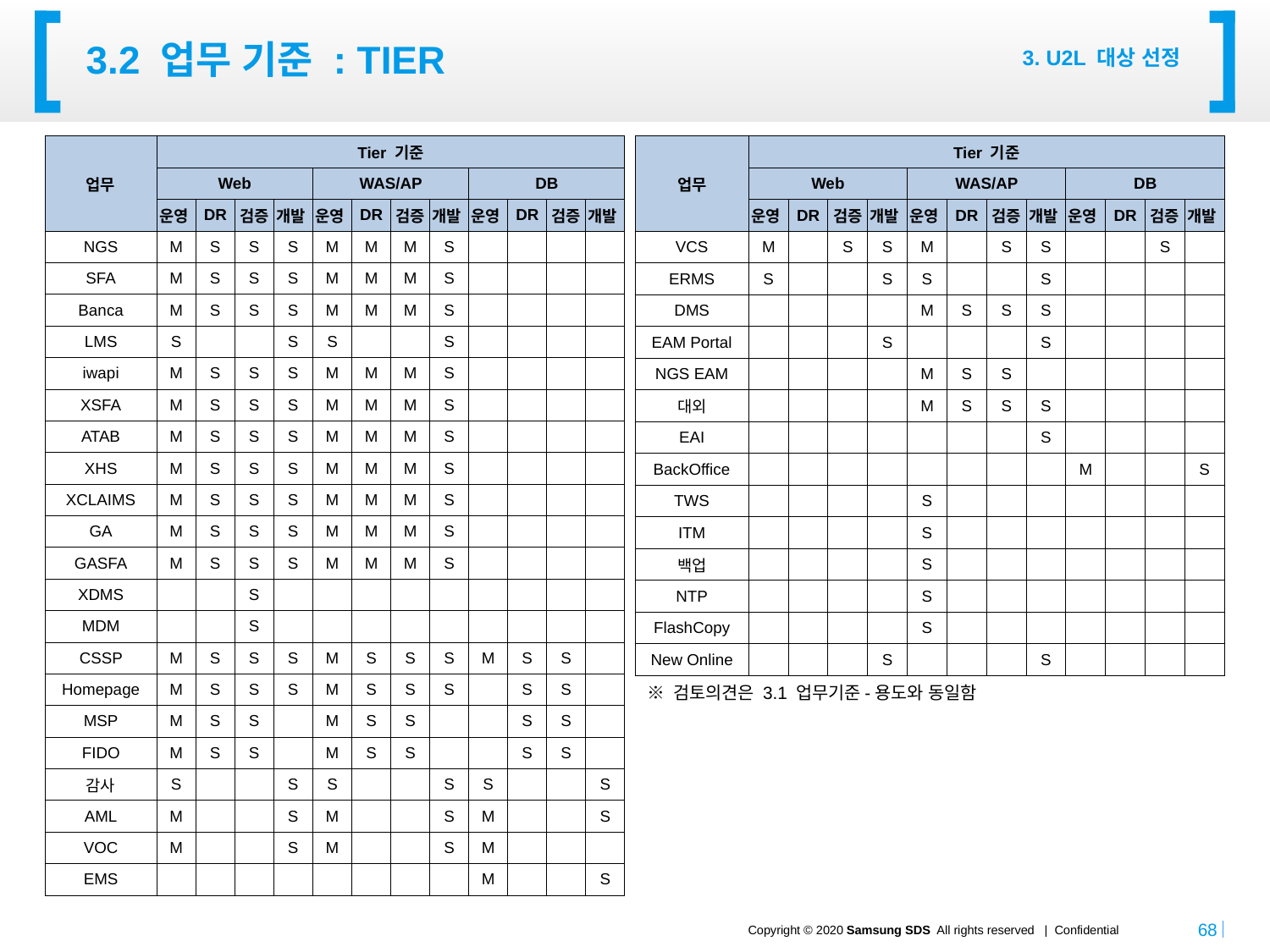

# 3.2 업무 기준 : Tier
3. U2L 대상 선정
| 업무 | Tier 기준 |  |  |  |  |  |  |  |  |  |  |  |
| --- | --- | --- | --- | --- | --- | --- | --- | --- | --- | --- | --- | --- |
|  | Web |  |  |  | WAS/AP |  |  |  | DB |  |  |  |
|  | 운영 | DR | 검증 | 개발 | 운영 | DR | 검증 | 개발 | 운영 | DR | 검증 | 개발 |
| NGS | M | S | S | S | M | M | M | S |  |  |  |  |
| SFA | M | S | S | S | M | M | M | S |  |  |  |  |
| Banca | M | S | S | S | M | M | M | S |  |  |  |  |
| LMS | S |  |  | S | S |  |  | S |  |  |  |  |
| iwapi | M | S | S | S | M | M | M | S |  |  |  |  |
| XSFA | M | S | S | S | M | M | M | S |  |  |  |  |
| ATAB | M | S | S | S | M | M | M | S |  |  |  |  |
| XHS | M | S | S | S | M | M | M | S |  |  |  |  |
| XCLAIMS | M | S | S | S | M | M | M | S |  |  |  |  |
| GA | M | S | S | S | M | M | M | S |  |  |  |  |
| GASFA | M | S | S | S | M | M | M | S |  |  |  |  |
| XDMS |  |  | S |  |  |  |  |  |  |  |  |  |
| MDM |  |  | S |  |  |  |  |  |  |  |  |  |
| CSSP | M | S | S | S | M | S | S | S | M | S | S |  |
| Homepage | M | S | S | S | M | S | S | S |  | S | S |  |
| MSP | M | S | S |  | M | S | S |  |  | S | S |  |
| FIDO | M | S | S |  | M | S | S |  |  | S | S |  |
| 감사 | S |  |  | S | S |  |  | S | S |  |  | S |
| AML | M |  |  | S | M |  |  | S | M |  |  | S |
| VOC | M |  |  | S | M |  |  | S | M |  |  |  |
| EMS |  |  |  |  |  |  |  |  | M |  |  | S |
| 업무 | Tier 기준 |  |  |  |  |  |  |  |  |  |  |  |
| --- | --- | --- | --- | --- | --- | --- | --- | --- | --- | --- | --- | --- |
|  | Web |  |  |  | WAS/AP |  |  |  | DB |  |  |  |
|  | 운영 | DR | 검증 | 개발 | 운영 | DR | 검증 | 개발 | 운영 | DR | 검증 | 개발 |
| VCS | M |  | S | S | M |  | S | S |  |  | S |  |
| ERMS | S |  |  | S | S |  |  | S |  |  |  |  |
| DMS |  |  |  |  | M | S | S | S |  |  |  |  |
| EAM Portal |  |  |  | S |  |  |  | S |  |  |  |  |
| NGS EAM |  |  |  |  | M | S | S |  |  |  |  |  |
| 대외 |  |  |  |  | M | S | S | S |  |  |  |  |
| EAI |  |  |  |  |  |  |  | S |  |  |  |  |
| BackOffice |  |  |  |  |  |  |  |  | M |  |  | S |
| TWS |  |  |  |  | S |  |  |  |  |  |  |  |
| ITM |  |  |  |  | S |  |  |  |  |  |  |  |
| 백업 |  |  |  |  | S |  |  |  |  |  |  |  |
| NTP |  |  |  |  | S |  |  |  |  |  |  |  |
| FlashCopy |  |  |  |  | S |  |  |  |  |  |  |  |
| New Online |  |  |  | S |  |  |  | S |  |  |  |  |
※ 검토의견은 3.1 업무기준-용도와 동일함